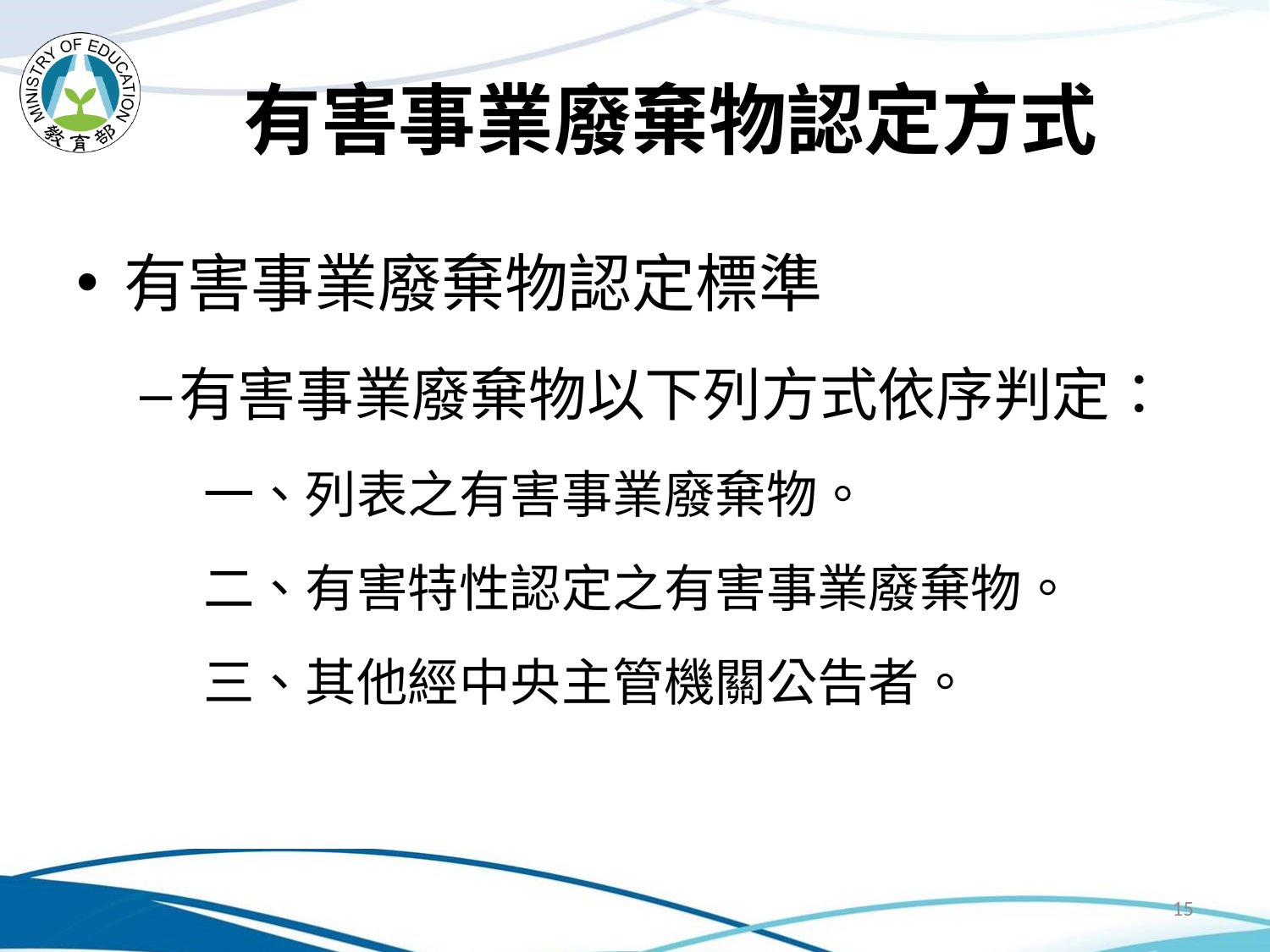

# 有害事業廢棄物認定方式
有害事業廢棄物認定標準
有害事業廢棄物以下列方式依序判定：
一、列表之有害事業廢棄物。
二、有害特性認定之有害事業廢棄物。
三、其他經中央主管機關公告者。

15